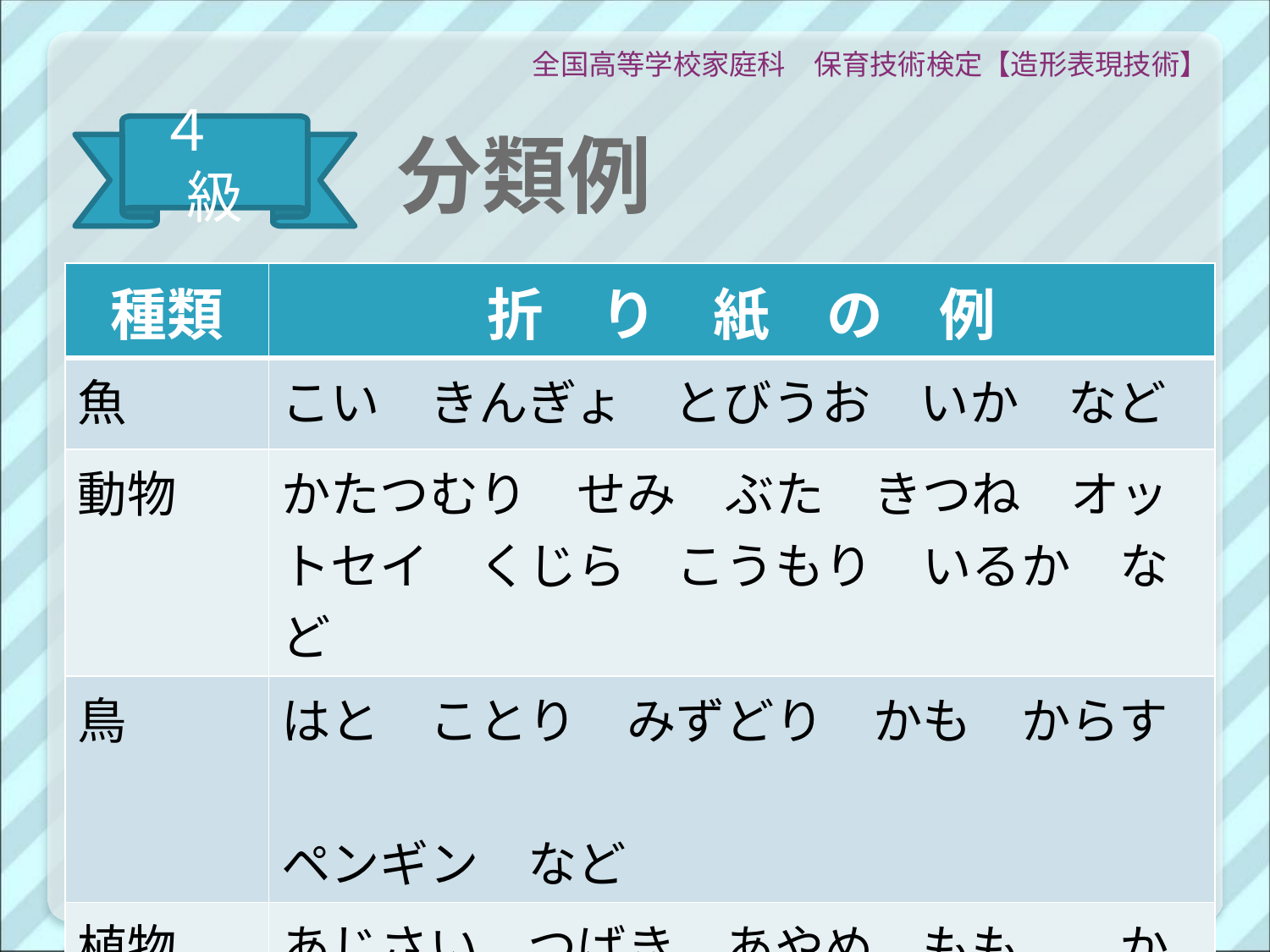

全国高等学校家庭科　保育技術検定【造形表現技術】
４　級
# 分類例

| 種類 | 折　り　紙　の　例 |
| --- | --- |
| 魚 | こい　きんぎょ　とびうお　いか　など |
| 動物 | かたつむり　せみ　ぶた　きつね　オットセイ　くじら　こうもり　いるか　など |
| 鳥 | はと　ことり　みずどり　かも　からす　 ペンギン　など |
| 植物 | あじさい　つばき　あやめ　もも　　かき　など |
| その他 | 二そうぶね　かぶと　やっこ　いえ　など |